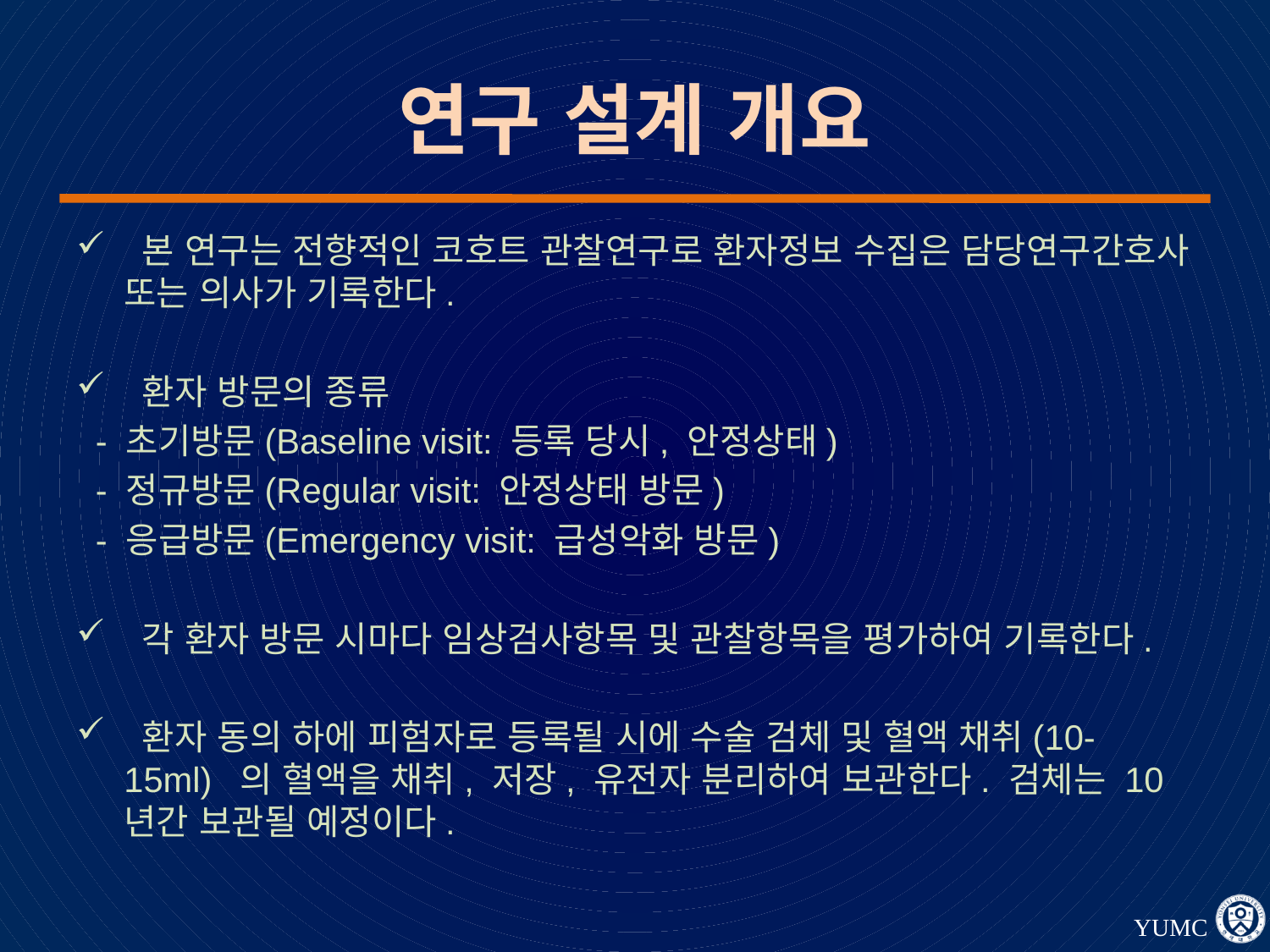

# 연구 설계 개요
 본 연구는 전향적인 코호트 관찰연구로 환자정보 수집은 담당연구간호사 또는 의사가 기록한다.

 환자 방문의 종류
  - 초기방문(Baseline visit: 등록 당시, 안정상태)
  - 정규방문(Regular visit: 안정상태 방문)
  - 응급방문(Emergency visit: 급성악화 방문)

 각 환자 방문 시마다 임상검사항목 및 관찰항목을 평가하여 기록한다.

 환자 동의 하에 피험자로 등록될 시에 수술 검체 및 혈액 채취(10-15ml)  의 혈액을 채취, 저장, 유전자 분리하여 보관한다. 검체는 10년간 보관될 예정이다.